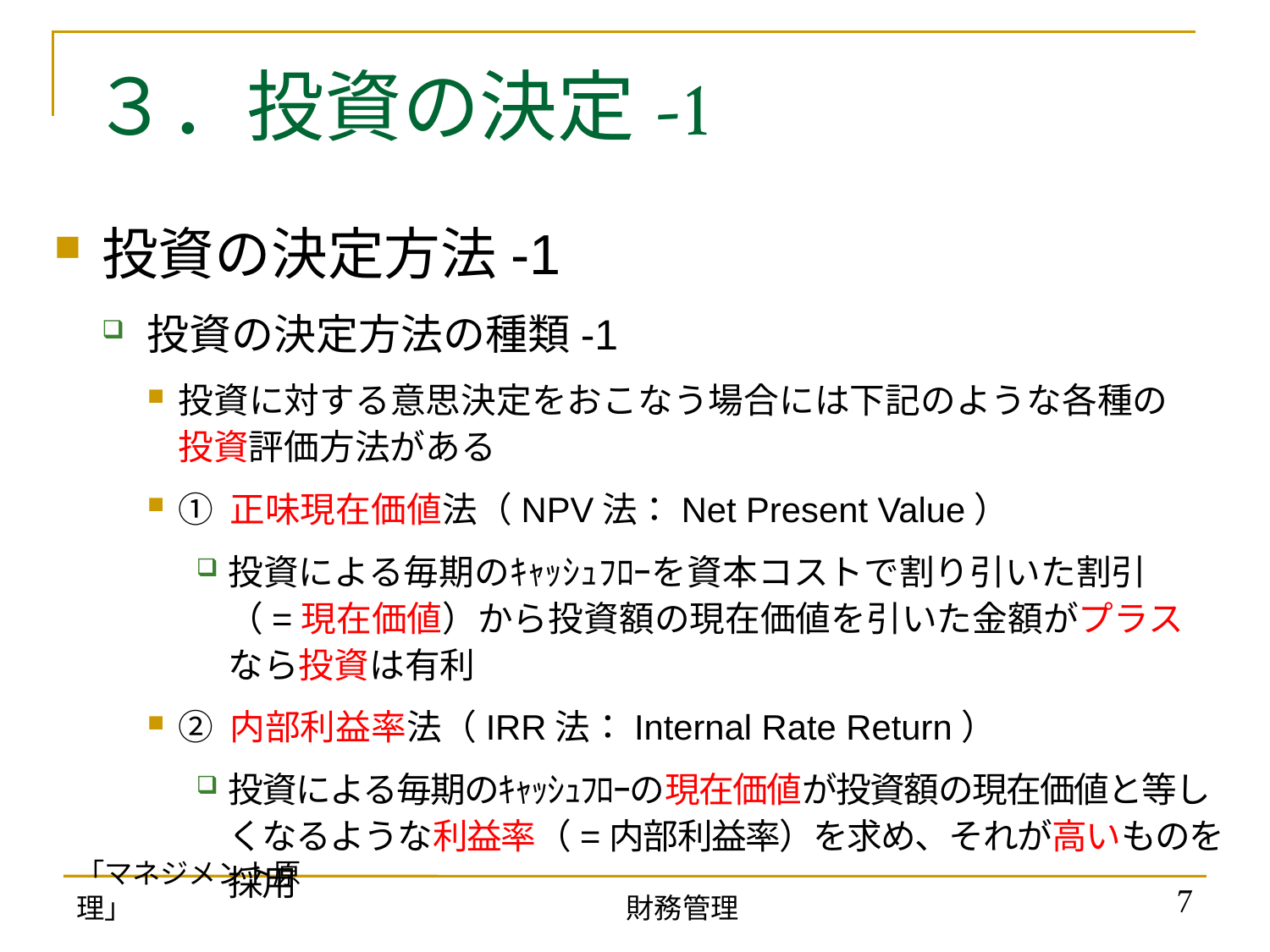

# ３．投資の決定-1
投資の決定方法-1
投資の決定方法の種類-1
投資に対する意思決定をおこなう場合には下記のような各種の
投資評価方法がある
① 正味現在価値法（NPV法：Net Present Value）
投資による毎期のｷｬｯｼｭﾌﾛｰを資本コストで割り引いた割引
（=現在価値）から投資額の現在価値を引いた金額がプラス
なら投資は有利
② 内部利益率法（IRR法：Internal Rate Return）
投資による毎期のｷｬｯｼｭﾌﾛｰの現在価値が投資額の現在価値と等し
くなるような利益率（=内部利益率）を求め、それが高いものを採用
「マネジメント原理」
7
財務管理